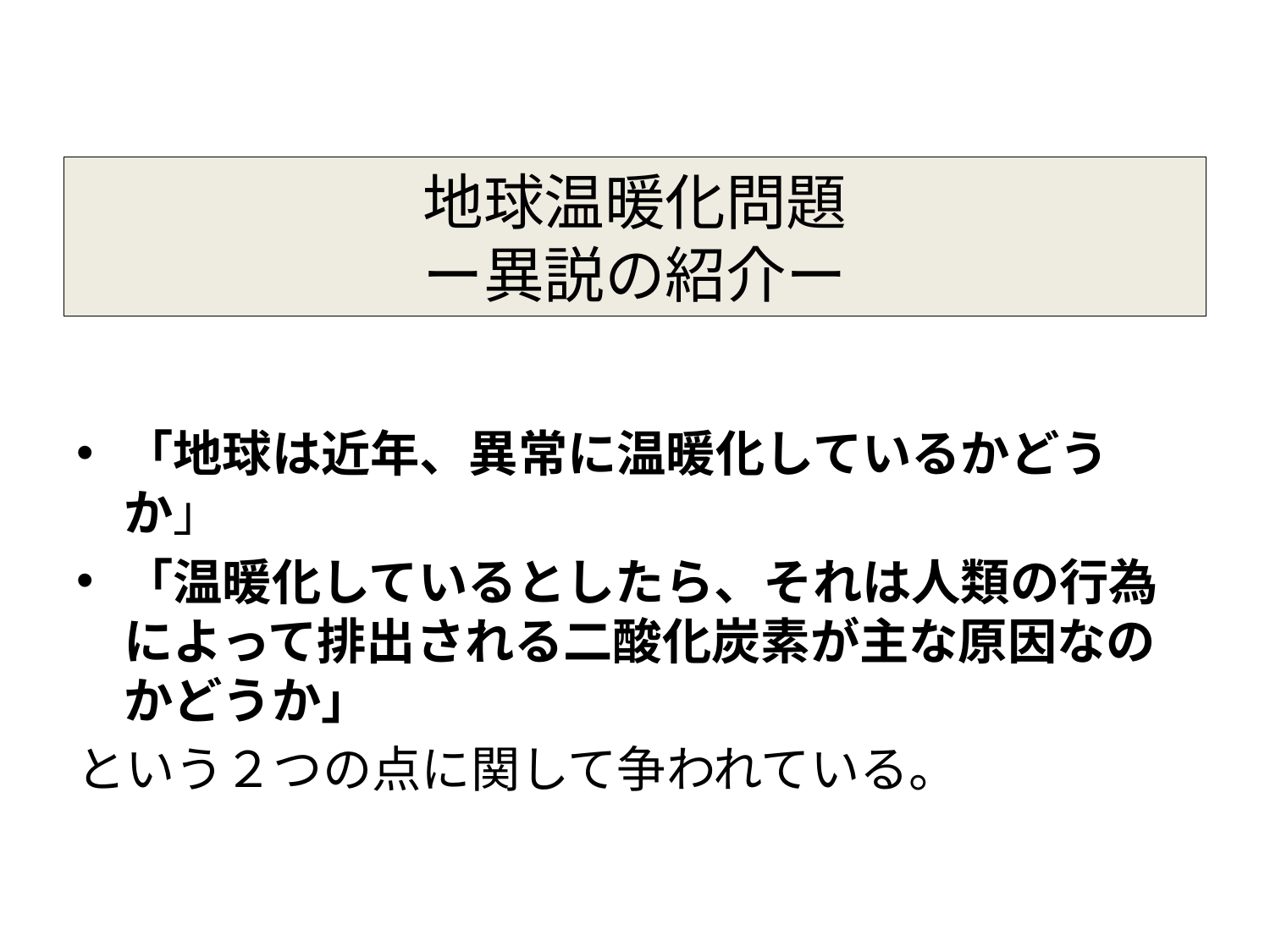

# 地球温暖化問題 ー異説の紹介ー
「地球は近年、異常に温暖化しているかどうか」
「温暖化しているとしたら、それは人類の行為によって排出される二酸化炭素が主な原因なのかどうか」
という２つの点に関して争われている。